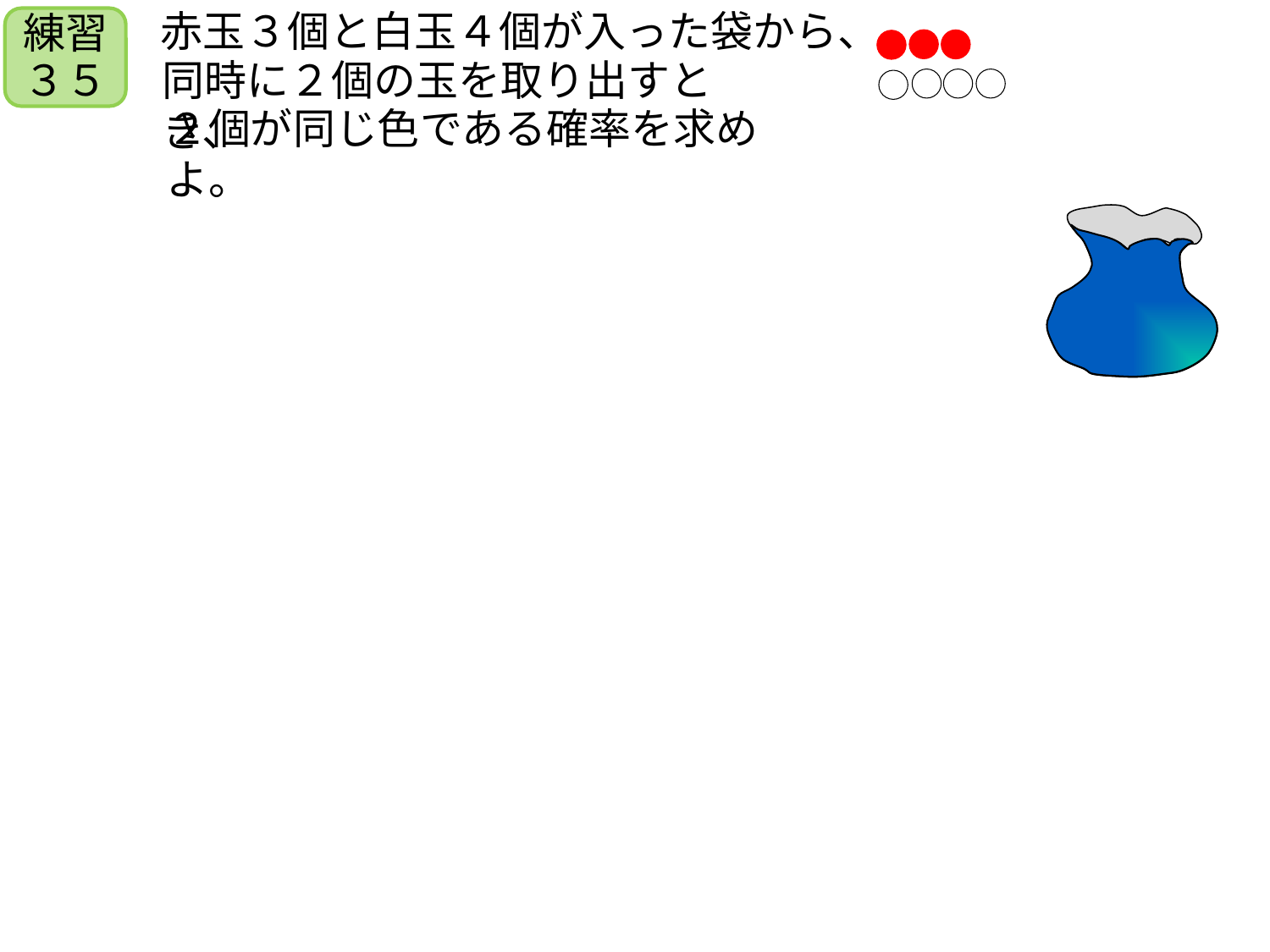

赤玉３個と白玉４個が入った袋から、
練習３５

同時に２個の玉を取り出すとき、

２個が同じ色である確率を求めよ。